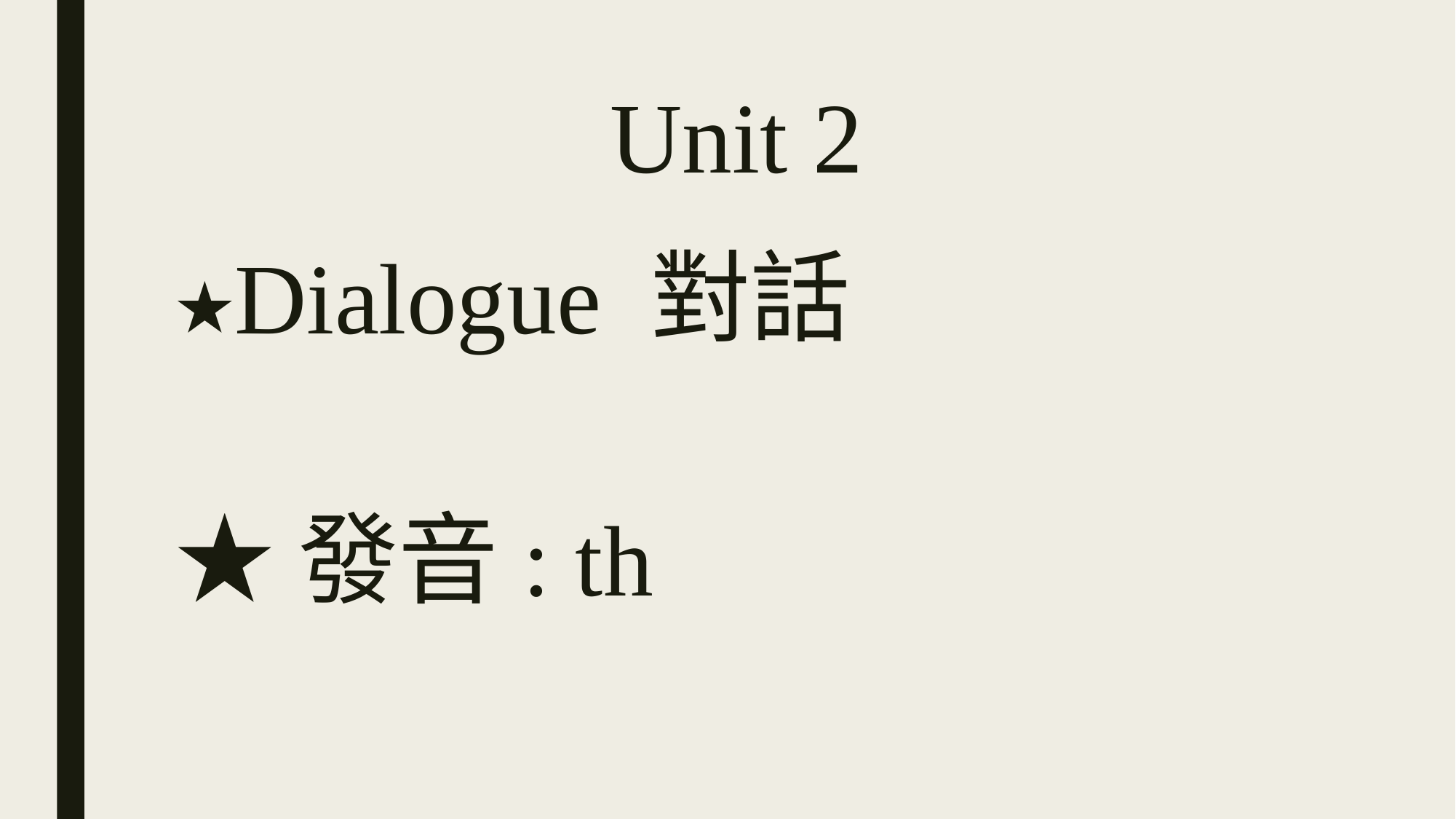

# Unit 2
★Dialogue 對話

★發音: th